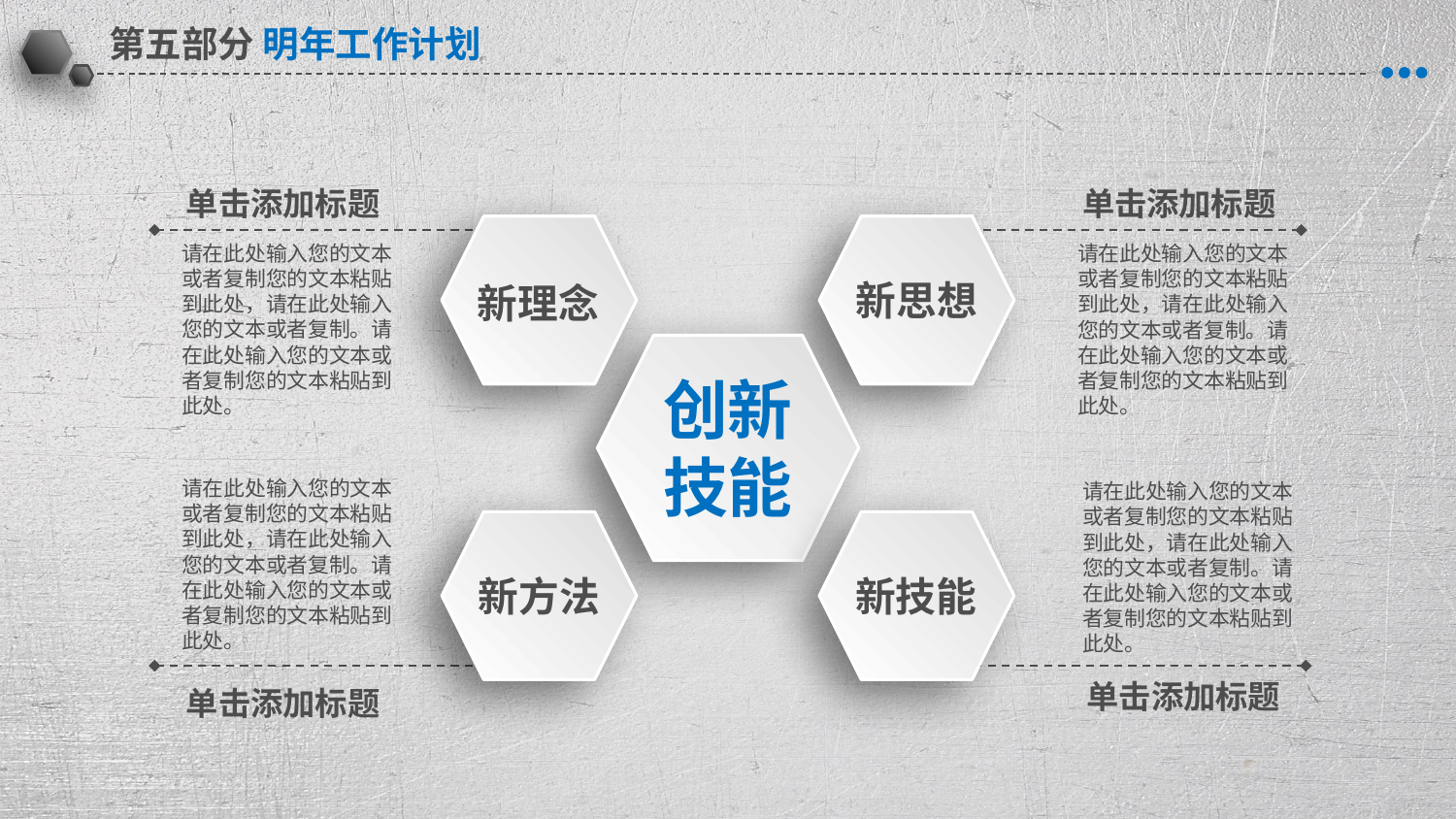

单击添加标题
单击添加标题

请在此处输入您的文本或者复制您的文本粘贴到此处，请在此处输入您的文本或者复制。请在此处输入您的文本或者复制您的文本粘贴到此处。
请在此处输入您的文本或者复制您的文本粘贴到此处，请在此处输入您的文本或者复制。请在此处输入您的文本或者复制您的文本粘贴到此处。
新思想
新理念

创新
技能
请在此处输入您的文本或者复制您的文本粘贴到此处，请在此处输入您的文本或者复制。请在此处输入您的文本或者复制您的文本粘贴到此处。
请在此处输入您的文本或者复制您的文本粘贴到此处，请在此处输入您的文本或者复制。请在此处输入您的文本或者复制您的文本粘贴到此处。

新方法
新技能
单击添加标题
单击添加标题